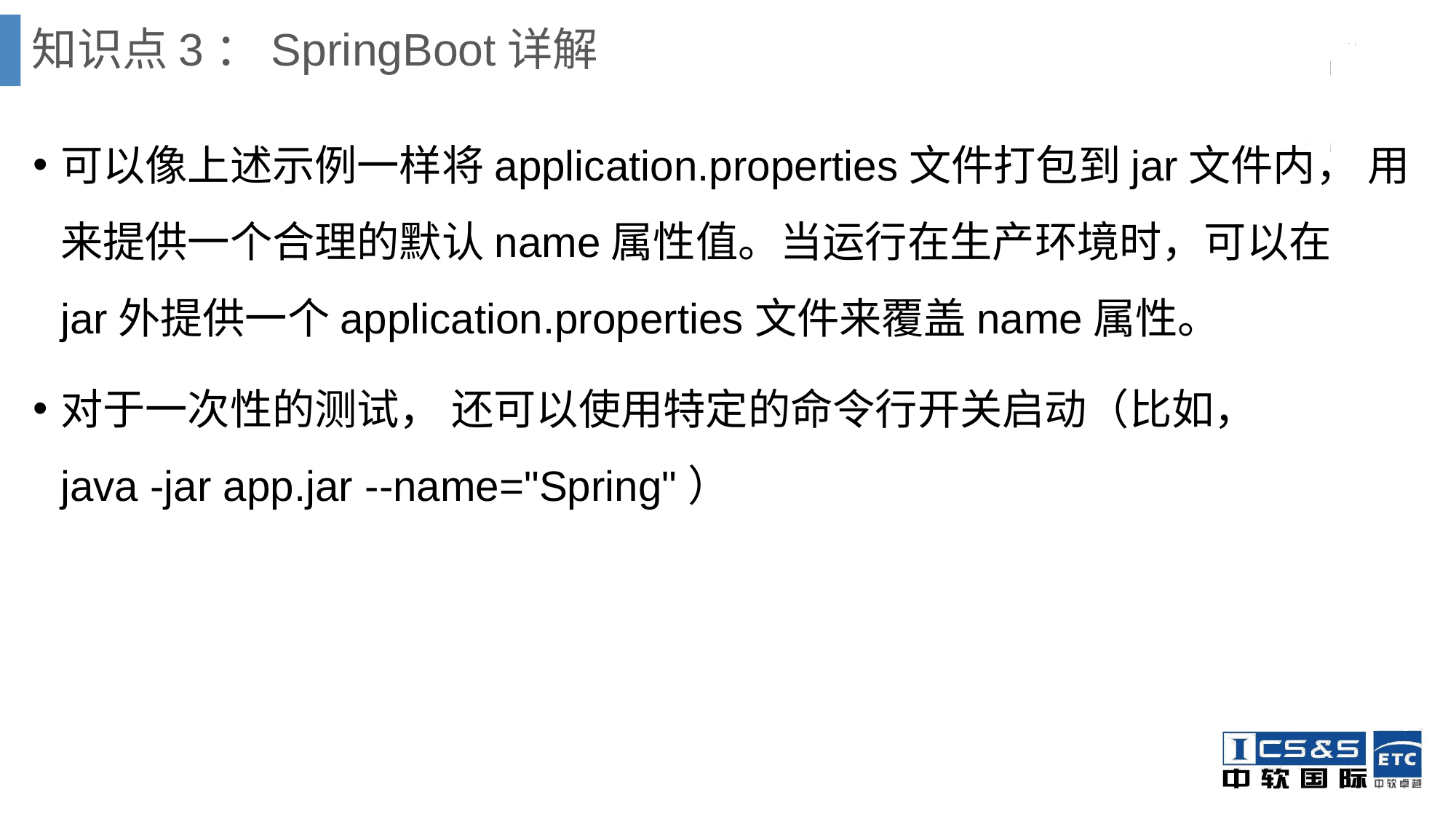

# 知识点3：SpringBoot详解
可以像上述示例一样将application.properties文件打包到jar文件内， 用来提供一个合理的默认name属性值。当运行在生产环境时，可以在
jar外提供一个application.properties文件来覆盖name属性。
对于一次性的测试， 还可以使用特定的命令行开关启动（比如，
java -jar app.jar --name="Spring"）